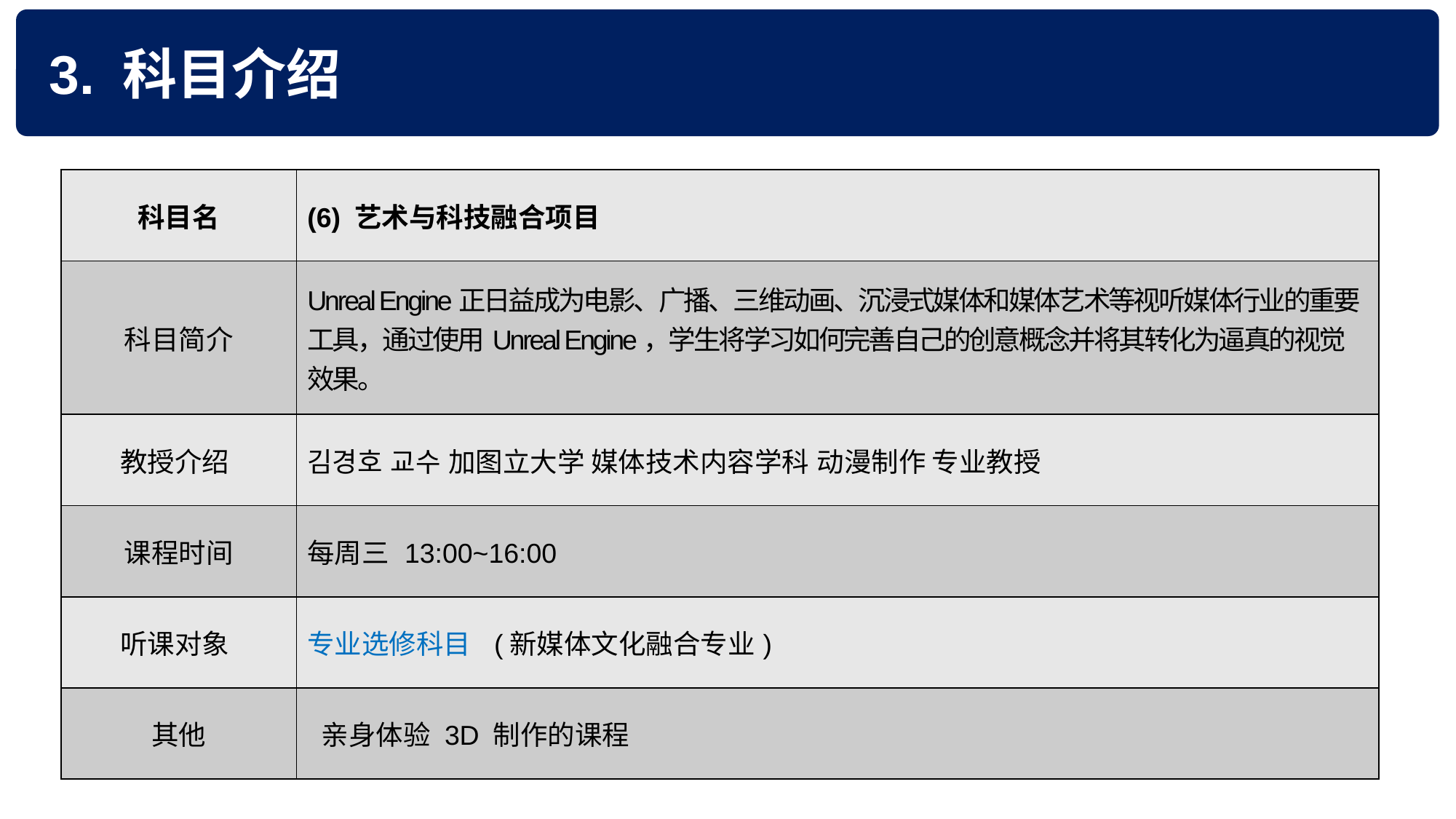

3. 科目介绍
| 科目名 | (6) 艺术与科技融合项目 |
| --- | --- |
| 科目简介 | Unreal Engine正日益成为电影、广播、三维动画、沉浸式媒体和媒体艺术等视听媒体行业的重要工具，通过使用Unreal Engine，学生将学习如何完善自己的创意概念并将其转化为逼真的视觉效果。 |
| 教授介绍 | 김경호 교수 加图立大学 媒体技术内容学科 动漫制作 专业教授 |
| 课程时间 | 每周三 13:00~16:00 |
| 听课对象 | 专业选修科目 (新媒体文化融合专业) |
| 其他 | 亲身体验 3D 制作的课程 |